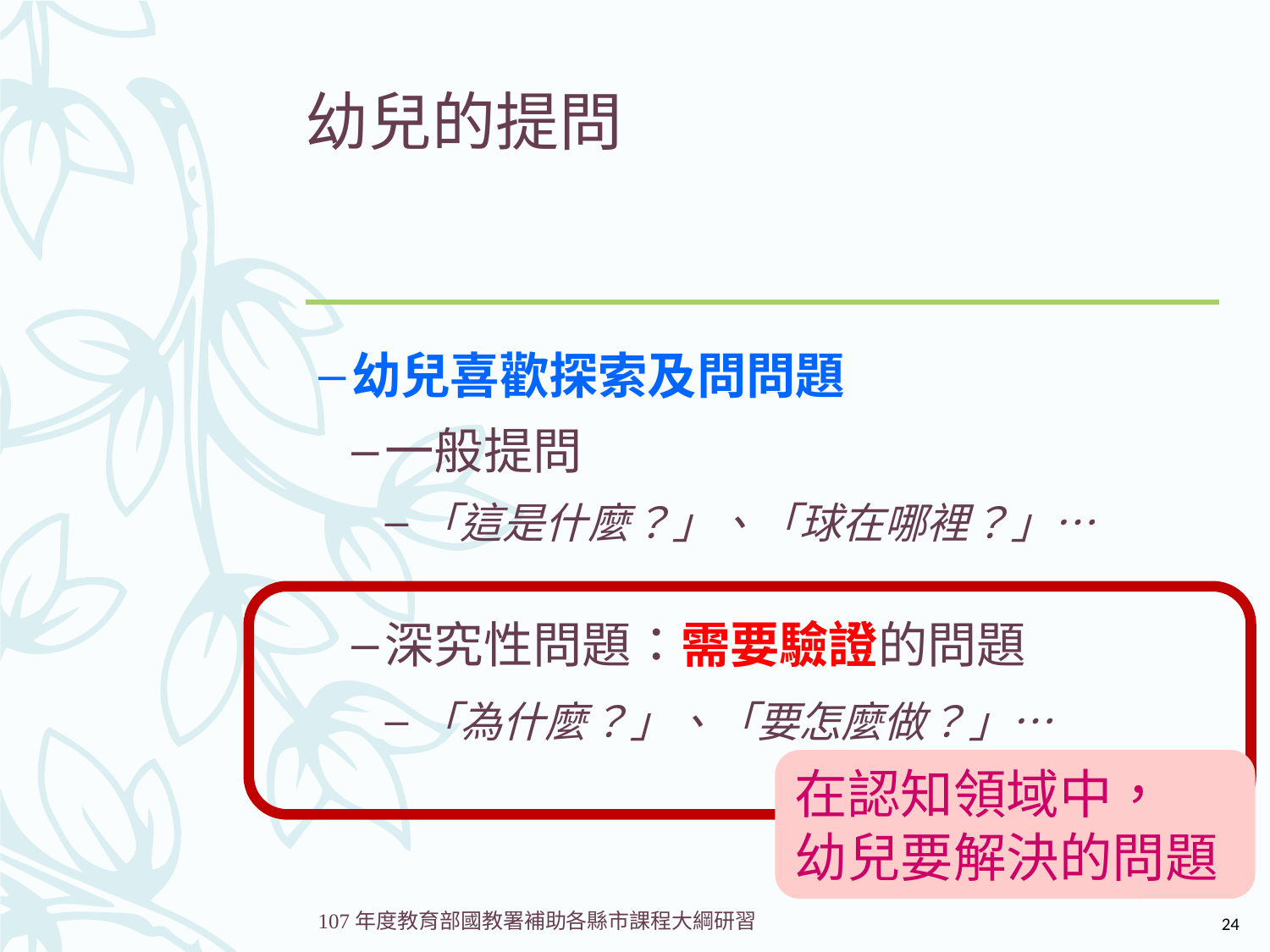

# 幼兒的提問
幼兒喜歡探索及問問題
一般提問
「這是什麼？」、「球在哪裡？」…

深究性問題：需要驗證的問題
「為什麼？」、「要怎麼做？」…

在認知領域中，
幼兒要解決的問題

24
107年度教育部國教署補助各縣市課程大綱研習